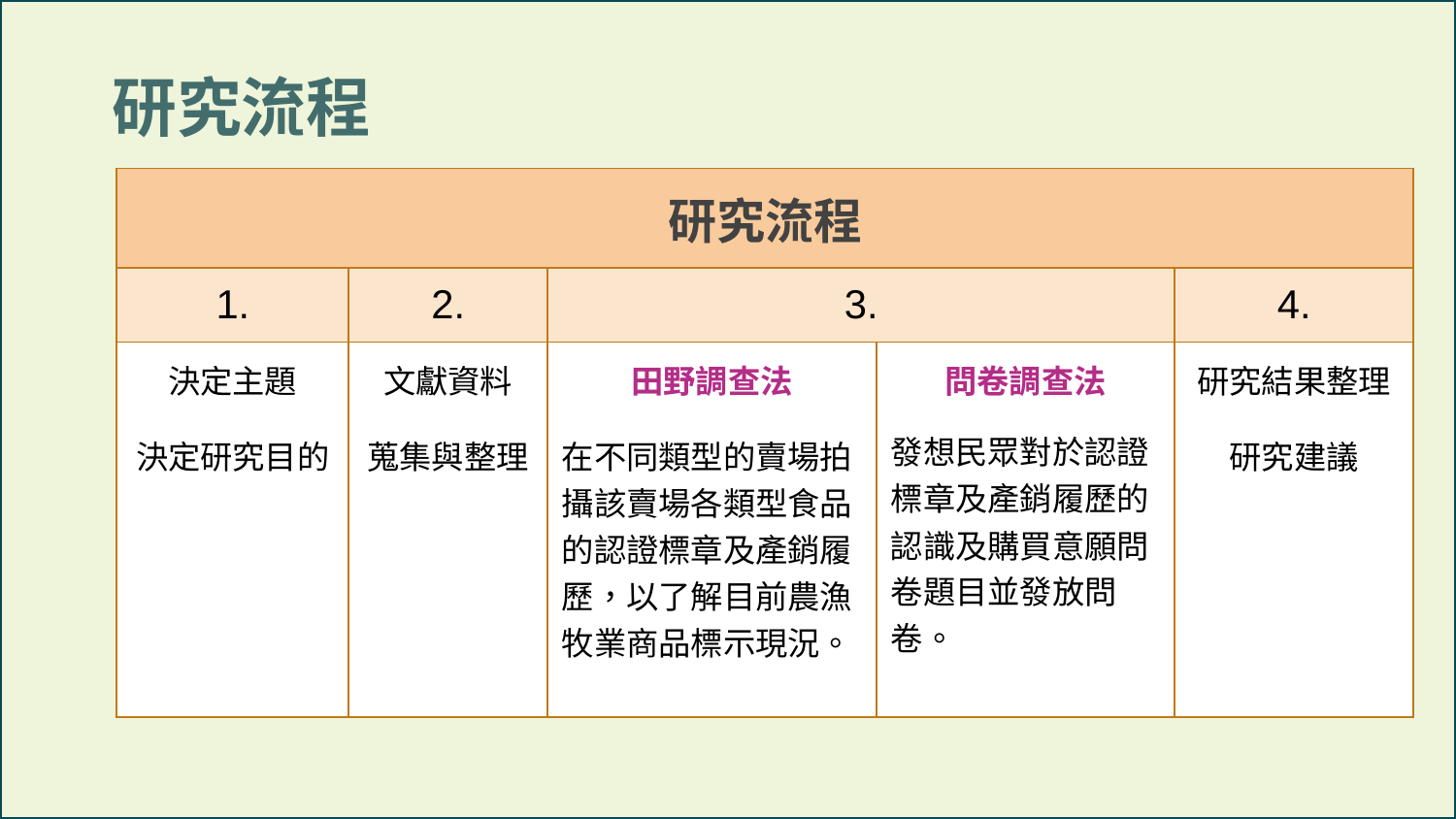

研究流程
| 研究流程 |  |  |  |  |
| --- | --- | --- | --- | --- |
| 1. | 2. | 3. |  | 4. |
| 決定主題 決定研究目的 | 文獻資料 蒐集與整理 | 田野調查法 在不同類型的賣場拍攝該賣場各類型食品的認證標章及產銷履歷，以了解目前農漁牧業商品標示現況。 | 問卷調查法 發想民眾對於認證標章及產銷履歷的認識及購買意願問卷題目並發放問卷。 | 研究結果整理 研究建議 |